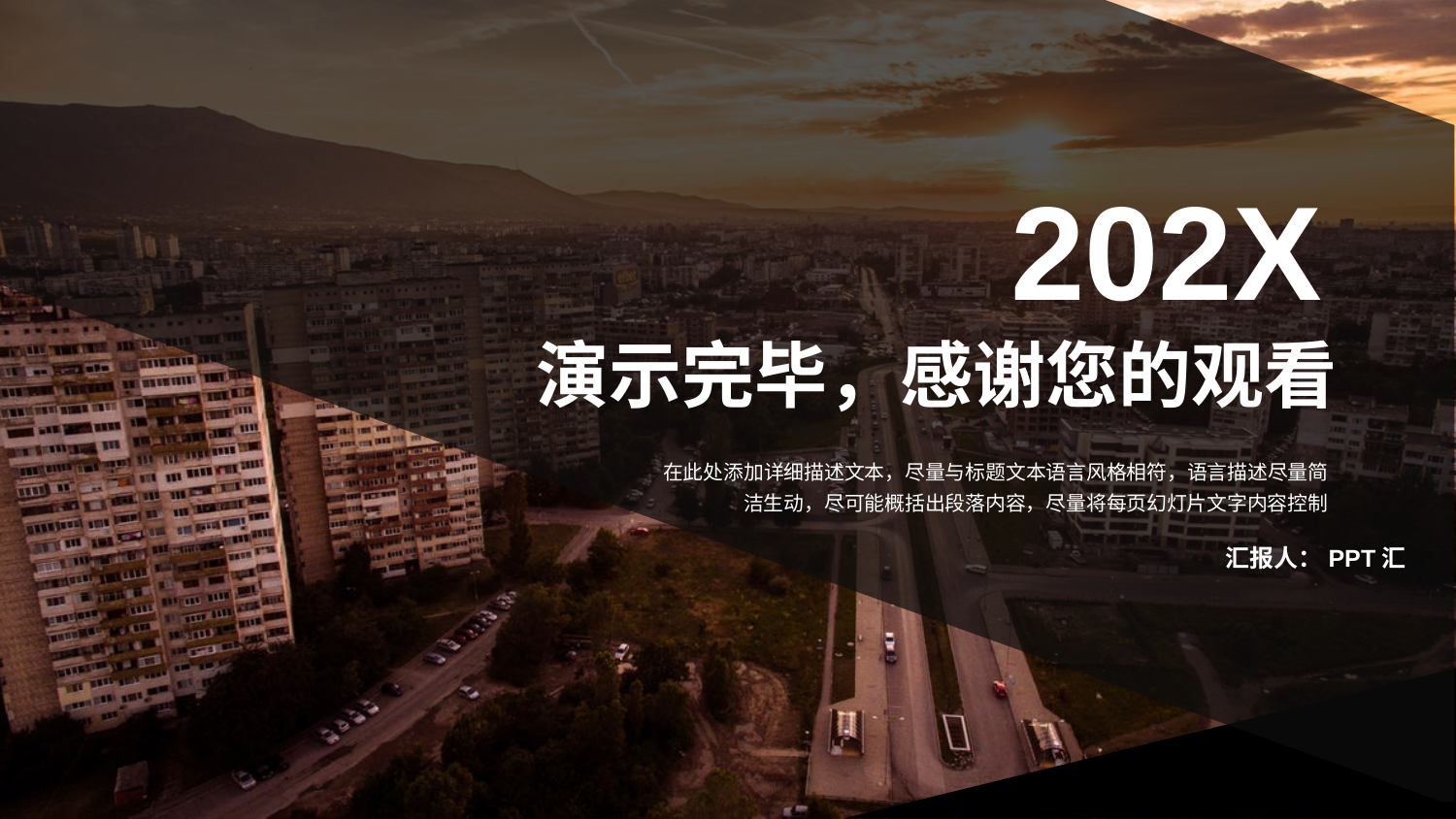

202X
演示完毕，感谢您的观看
在此处添加详细描述文本，尽量与标题文本语言风格相符，语言描述尽量简洁生动，尽可能概括出段落内容，尽量将每页幻灯片文字内容控制
汇报人：PPT汇